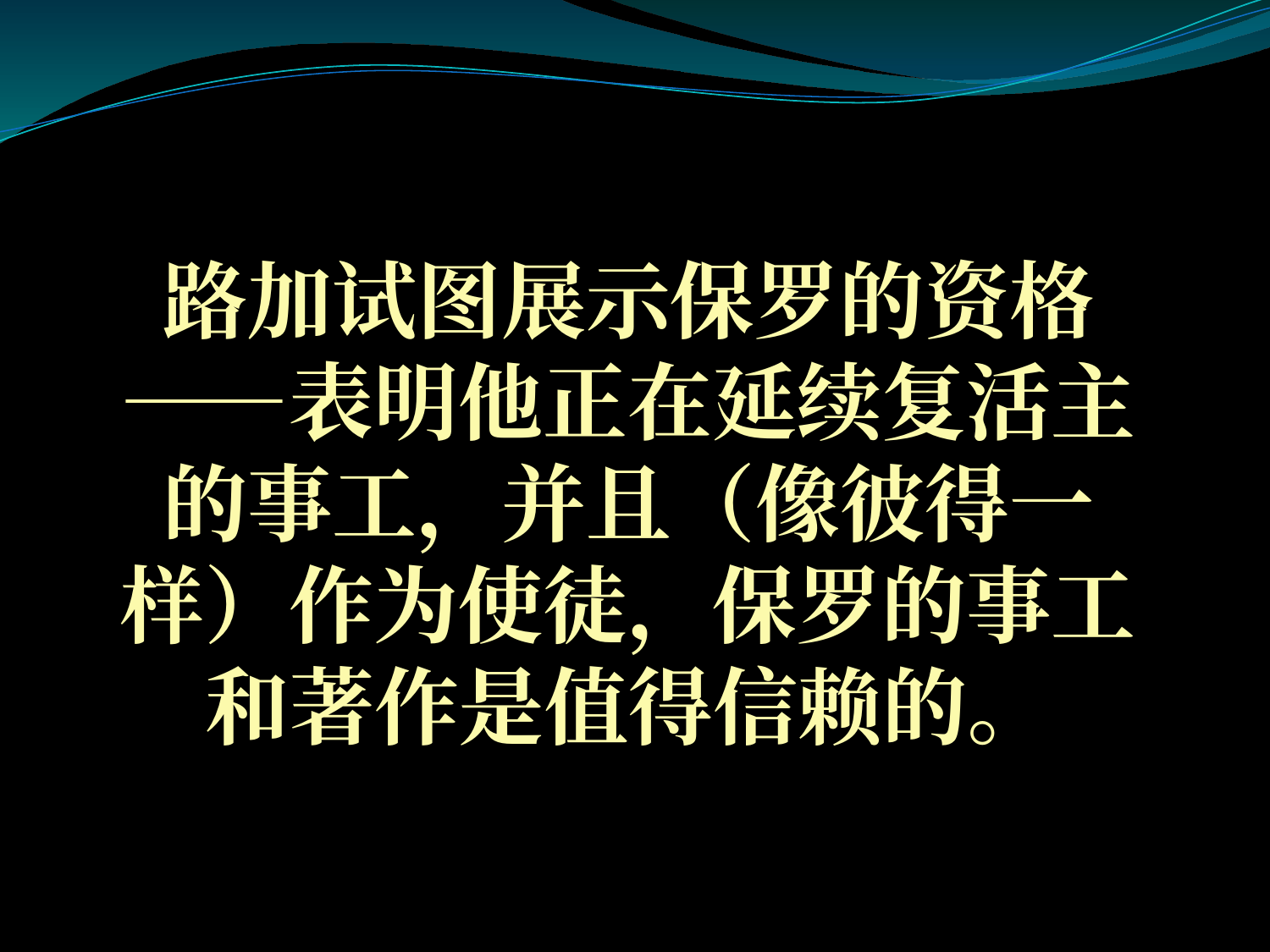

# 路加试图展示保罗的资格——表明他正在延续复活主的事工，并且（像彼得一样）作为使徒，保罗的事工和著作是值得信赖的。